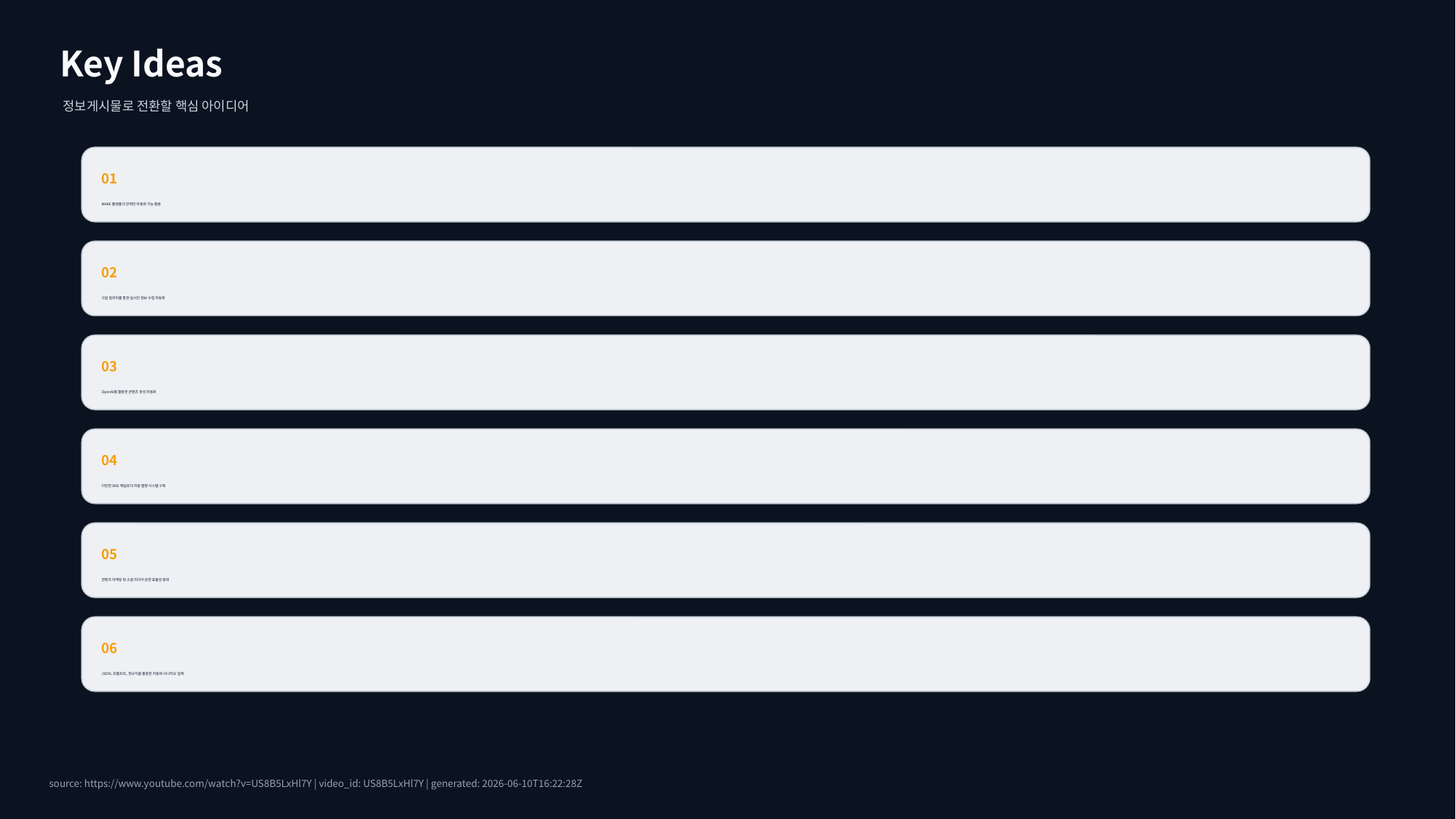

Key Ideas
정보게시물로 전환할 핵심 아이디어

01
MAKE 플랫폼의 강력한 자동화 기능 활용

02
구글 알리미를 통한 실시간 정보 수집 자동화

03
OpenAI를 활용한 콘텐츠 생성 자동화

04
다양한 SNS 채널로의 자동 발행 시스템 구축

05
콘텐츠 마케팅 및 소셜 미디어 운영 효율성 증대

06
JSON, 프롬프트, 정규식을 활용한 자동화 시나리오 설계
source: https://www.youtube.com/watch?v=US8B5LxHl7Y | video_id: US8B5LxHl7Y | generated: 2026-06-10T16:22:28Z